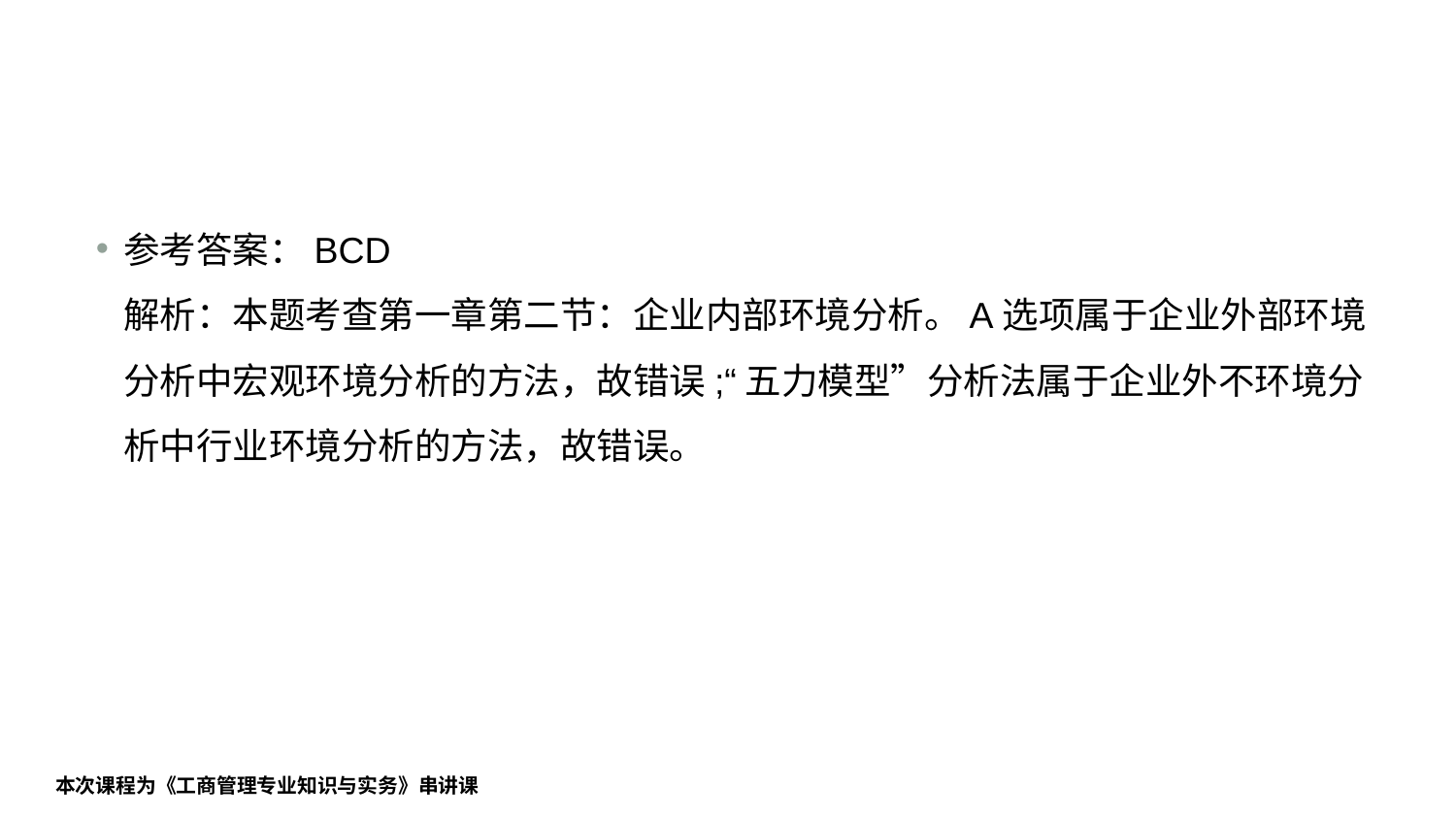

#

参考答案：BCD
解析：本题考查第一章第二节：企业内部环境分析。A选项属于企业外部环境分析中宏观环境分析的方法，故错误;“五力模型”分析法属于企业外不环境分析中行业环境分析的方法，故错误。